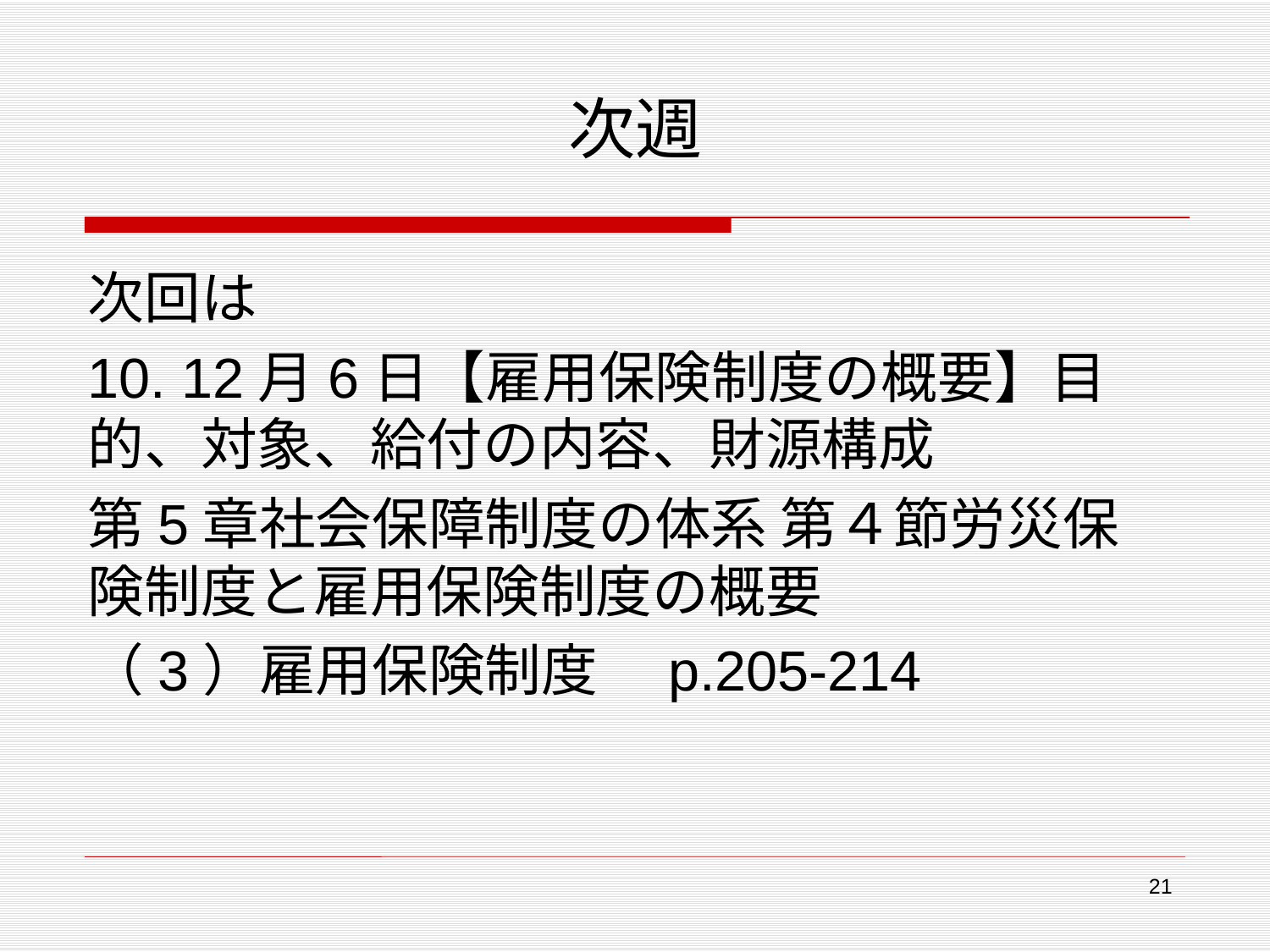

# 次週
次回は
10. 12月6日【雇用保険制度の概要】目的、対象、給付の内容、財源構成
第5章社会保障制度の体系 第４節労災保険制度と雇用保険制度の概要
（3）雇用保険制度　p.205-214

21